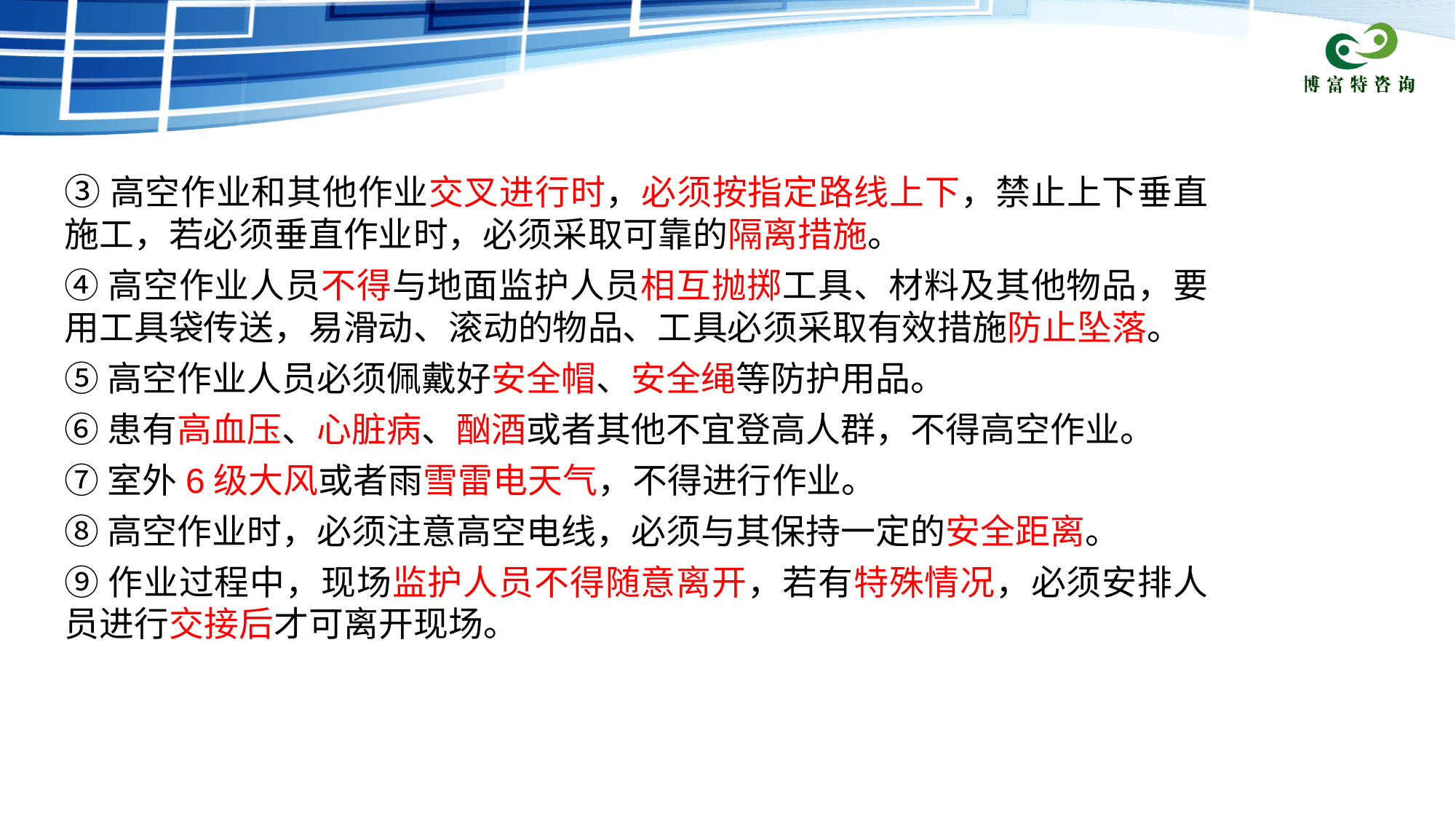

③高空作业和其他作业交叉进行时，必须按指定路线上下，禁止上下垂直施工，若必须垂直作业时，必须采取可靠的隔离措施。
④高空作业人员不得与地面监护人员相互抛掷工具、材料及其他物品，要用工具袋传送，易滑动、滚动的物品、工具必须采取有效措施防止坠落。
⑤高空作业人员必须佩戴好安全帽、安全绳等防护用品。
⑥患有高血压、心脏病、酗酒或者其他不宜登高人群，不得高空作业。
⑦室外6级大风或者雨雪雷电天气，不得进行作业。
⑧高空作业时，必须注意高空电线，必须与其保持一定的安全距离。
⑨作业过程中，现场监护人员不得随意离开，若有特殊情况，必须安排人员进行交接后才可离开现场。